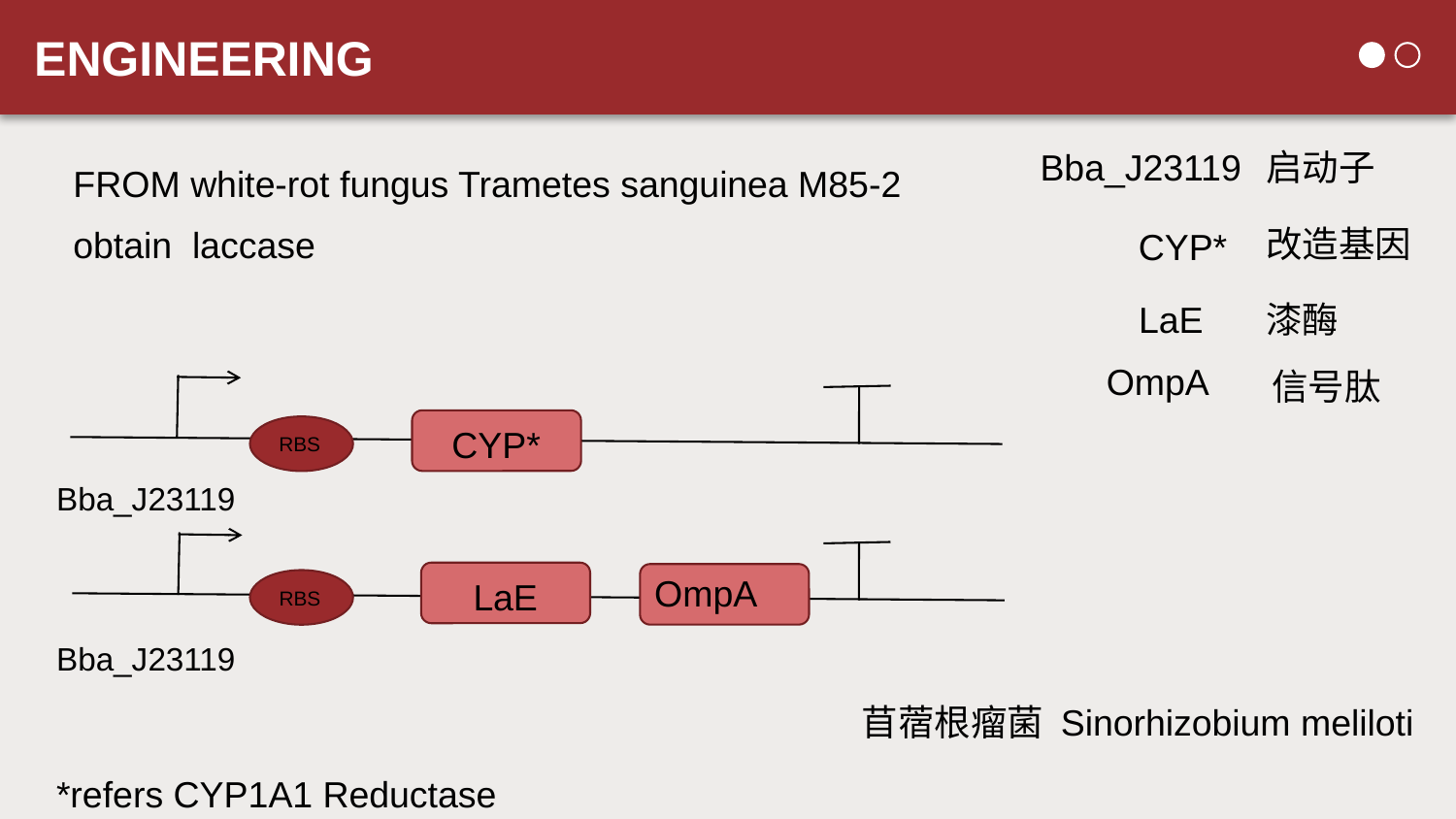

ENGINEERING

Bba_J23119
启动子
FROM white-rot fungus Trametes sanguinea M85-2
改造基因
obtain  laccase
CYP*
LaE
漆酶
OmpA
信号肽

CYP*

RBS
Bba_J23119

OmpA

LaE

RBS
Bba_J23119
苜蓿根瘤菌 Sinorhizobium meliloti
*refers CYP1A1 Reductase